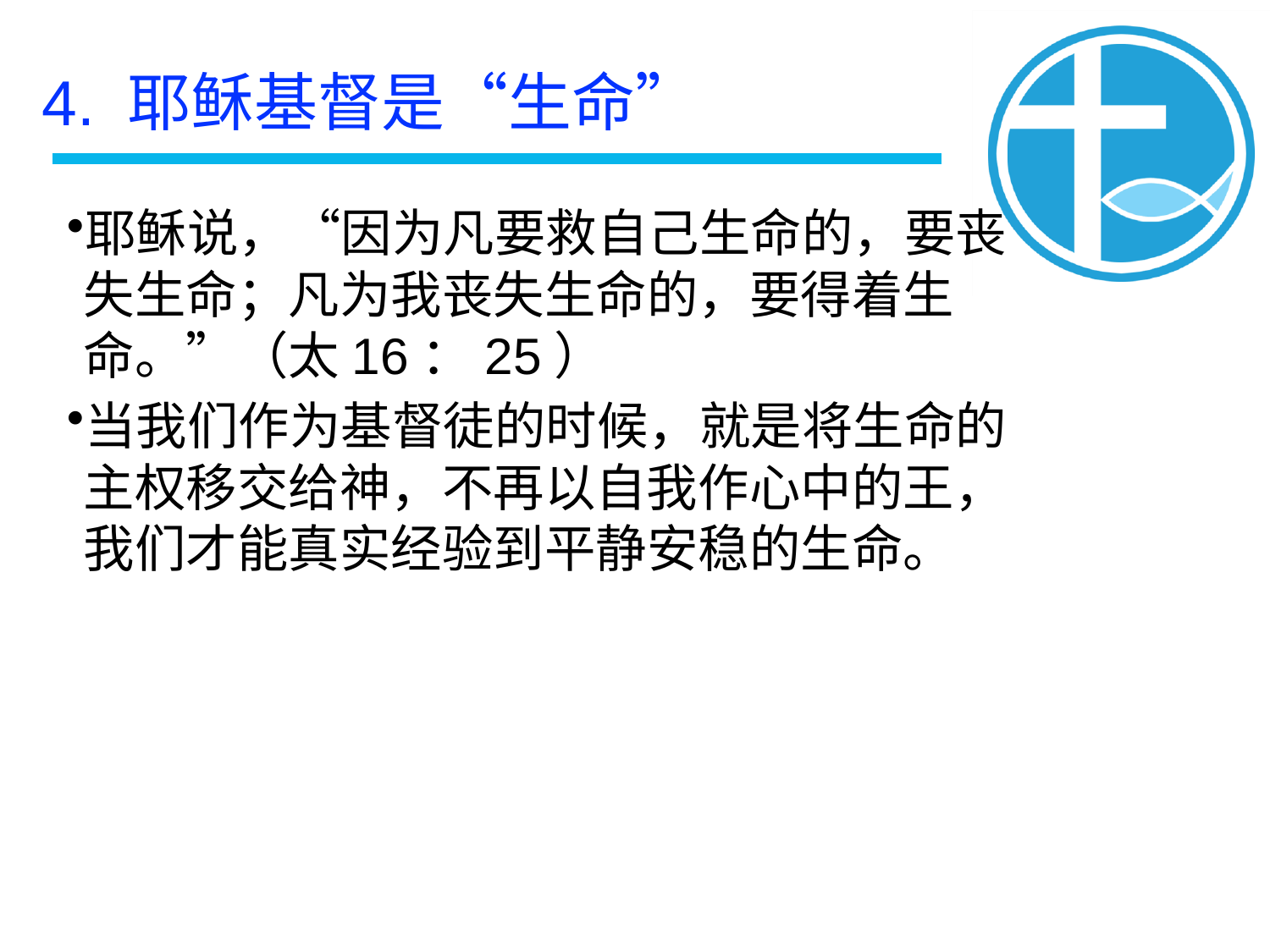

4. 耶稣基督是“生命”
耶稣说，“因为凡要救自己生命的，要丧失生命；凡为我丧失生命的，要得着生命。”（太16：25）
当我们作为基督徒的时候，就是将生命的主权移交给神，不再以自我作心中的王，我们才能真实经验到平静安稳的生命。